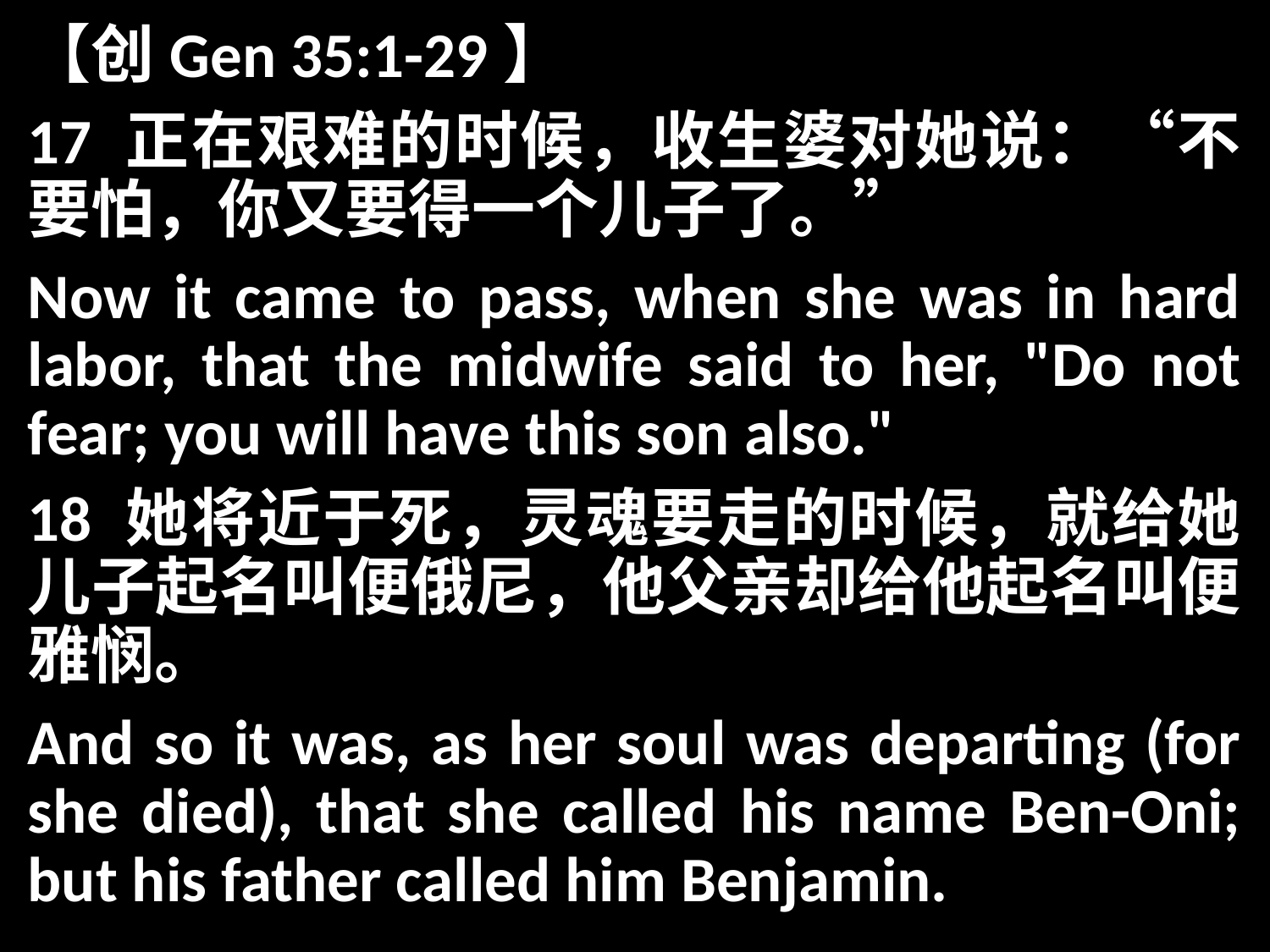

【创Gen 35:1-29】
17 正在艰难的时候，收生婆对她说：“不要怕，你又要得一个儿子了。”
Now it came to pass, when she was in hard labor, that the midwife said to her, "Do not fear; you will have this son also."
18 她将近于死，灵魂要走的时候，就给她儿子起名叫便俄尼，他父亲却给他起名叫便雅悯。
And so it was, as her soul was departing (for she died), that she called his name Ben-Oni; but his father called him Benjamin.